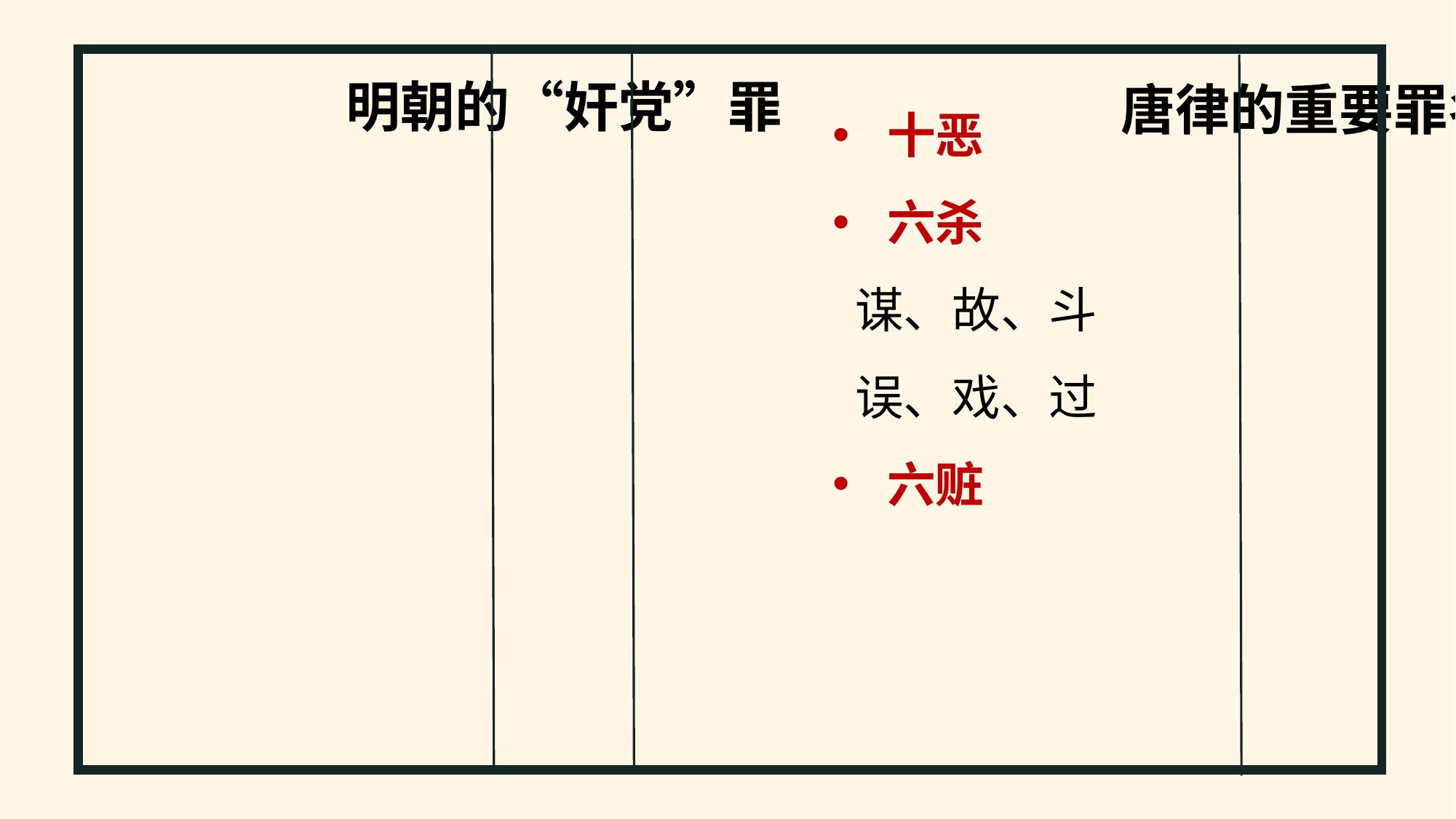

明朝的“奸党”罪
十恶
六杀
 谋、故、斗
 误、戏、过
六赃
唐律的重要罪名